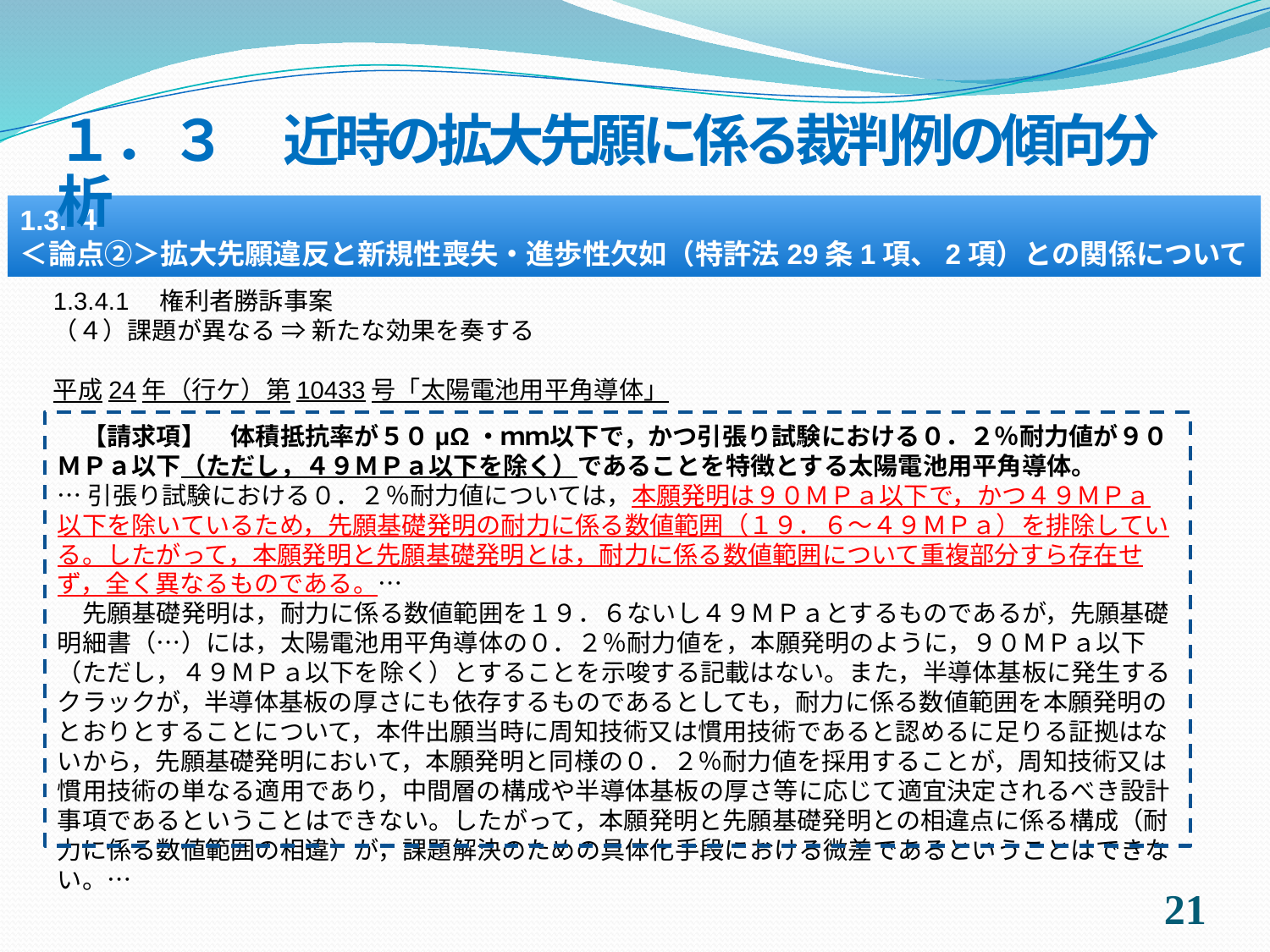

１．３　近時の拡大先願に係る裁判例の傾向分析
1.3.４
＜論点②＞拡大先願違反と新規性喪失・進歩性欠如（特許法29条1項、2項）との関係について
1.3.4.1　権利者勝訴事案
（４）課題が異なる ⇒ 新たな効果を奏する

平成24年（行ケ）第10433号「太陽電池用平角導体」

　【請求項】　体積抵抗率が５０μΩ・ｍｍ以下で，かつ引張り試験における０．２％耐力値が９０ＭＰａ以下（ただし，４９ＭＰａ以下を除く）であることを特徴とする太陽電池用平角導体。
…引張り試験における０．２％耐力値については，本願発明は９０ＭＰａ以下で，かつ４９ＭＰａ以下を除いているため，先願基礎発明の耐力に係る数値範囲（１９．６～４９ＭＰａ）を排除している。したがって，本願発明と先願基礎発明とは，耐力に係る数値範囲について重複部分すら存在せず，全く異なるものである。…
　先願基礎発明は，耐力に係る数値範囲を１９．６ないし４９ＭＰａとするものであるが，先願基礎明細書（…）には，太陽電池用平角導体の０．２％耐力値を，本願発明のように，９０ＭＰａ以下（ただし，４９ＭＰａ以下を除く）とすることを示唆する記載はない。また，半導体基板に発生するクラックが，半導体基板の厚さにも依存するものであるとしても，耐力に係る数値範囲を本願発明のとおりとすることについて，本件出願当時に周知技術又は慣用技術であると認めるに足りる証拠はないから，先願基礎発明において，本願発明と同様の０．２％耐力値を採用することが，周知技術又は慣用技術の単なる適用であり，中間層の構成や半導体基板の厚さ等に応じて適宜決定されるべき設計事項であるということはできない。したがって，本願発明と先願基礎発明との相違点に係る構成（耐力に係る数値範囲の相違）が，課題解決のための具体化手段における微差であるということはできない。…
21